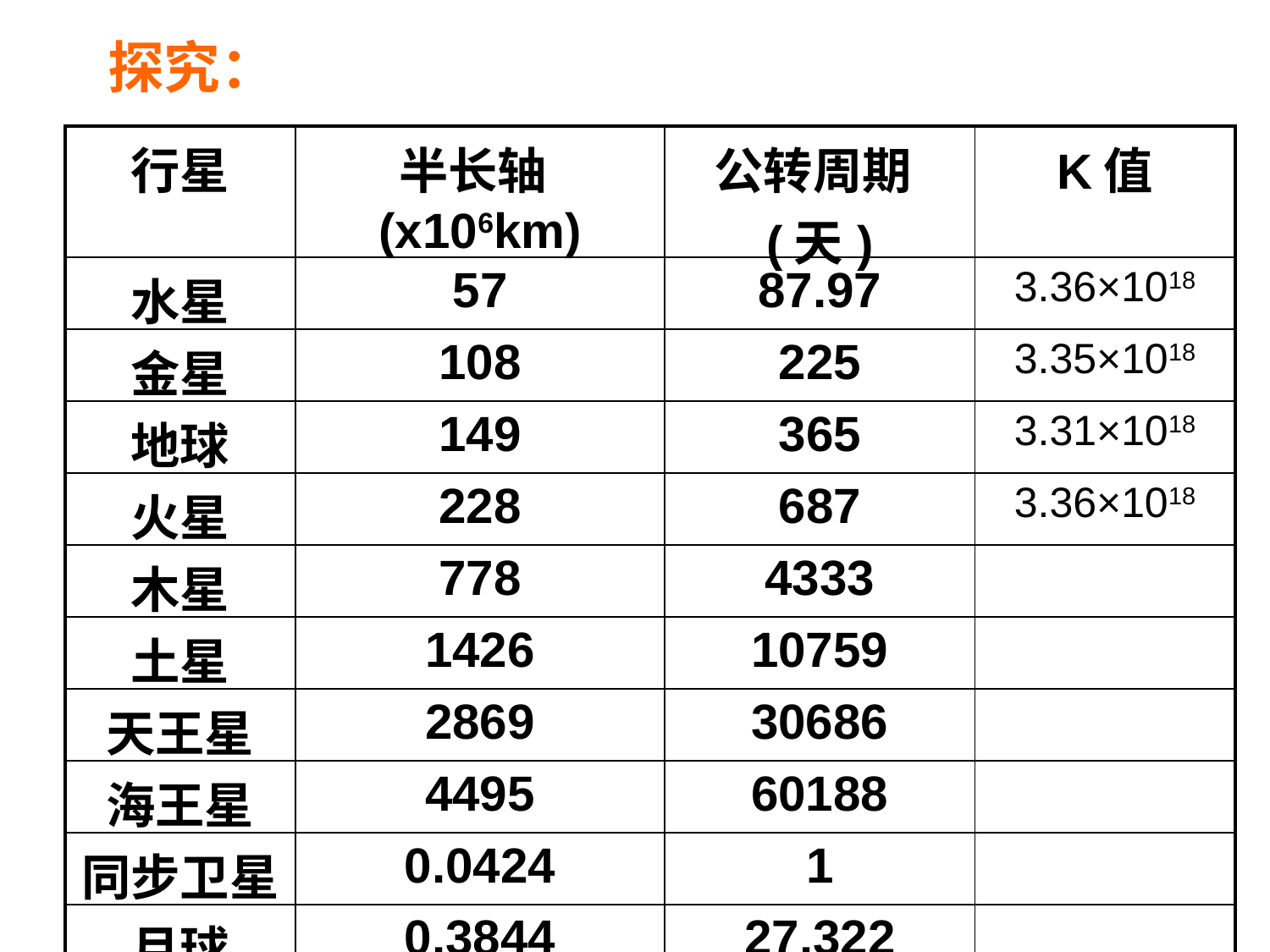

探究：
| 行星 | 半长轴(x106km) | 公转周期(天) | K值 |
| --- | --- | --- | --- |
| 水星 | 57 | 87.97 | 3.36×1018 |
| 金星 | 108 | 225 | 3.35×1018 |
| 地球 | 149 | 365 | 3.31×1018 |
| 火星 | 228 | 687 | 3.36×1018 |
| 木星 | 778 | 4333 |  |
| 土星 | 1426 | 10759 |  |
| 天王星 | 2869 | 30686 |  |
| 海王星 | 4495 | 60188 |  |
| 同步卫星 | 0.0424 | 1 |  |
| 月球 | 0.3844 | 27.322 |  |